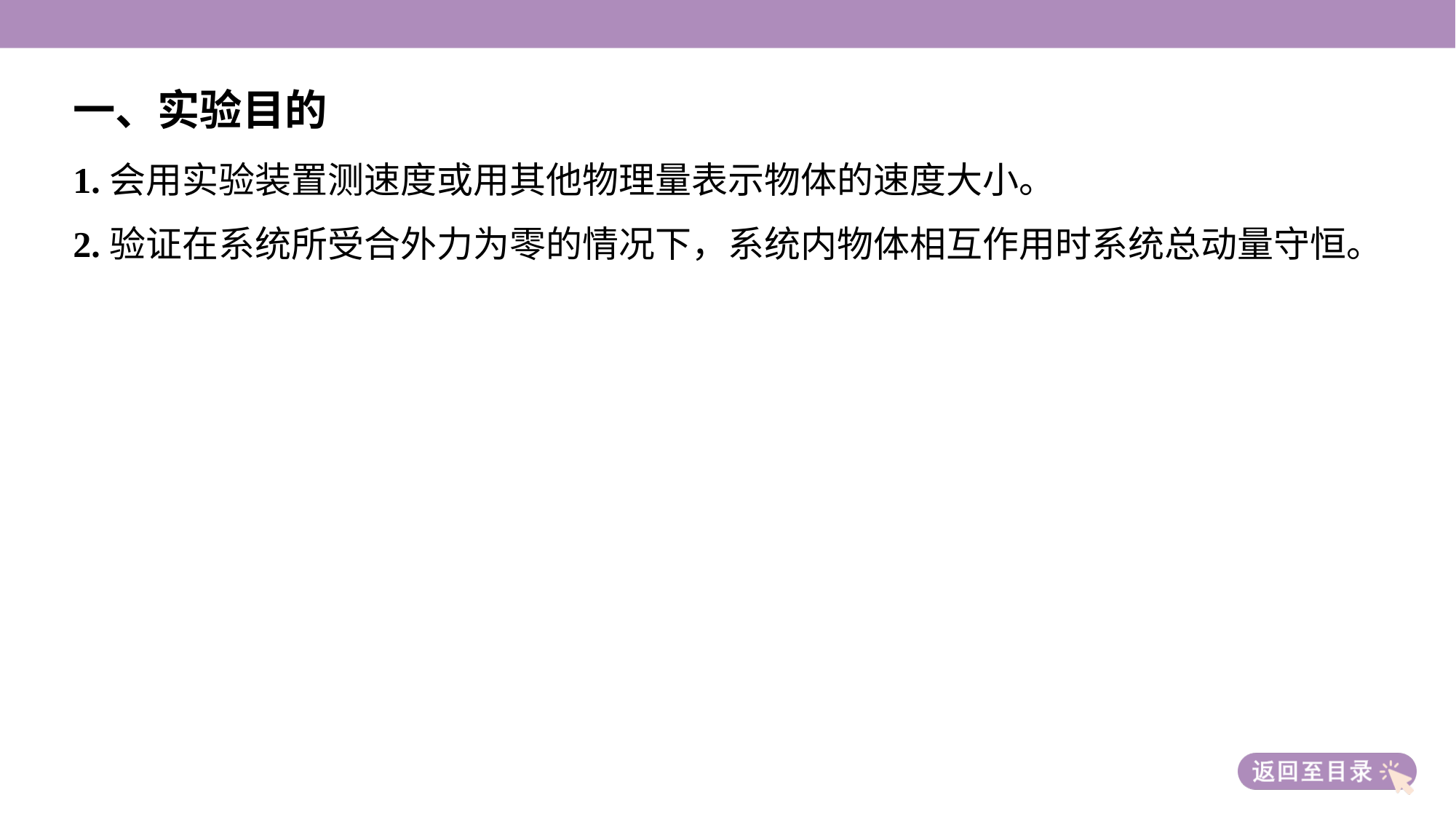

一、实验目的
1.会用实验装置测速度或用其他物理量表示物体的速度大小。
2.验证在系统所受合外力为零的情况下，系统内物体相互作用时系统总动量守恒。